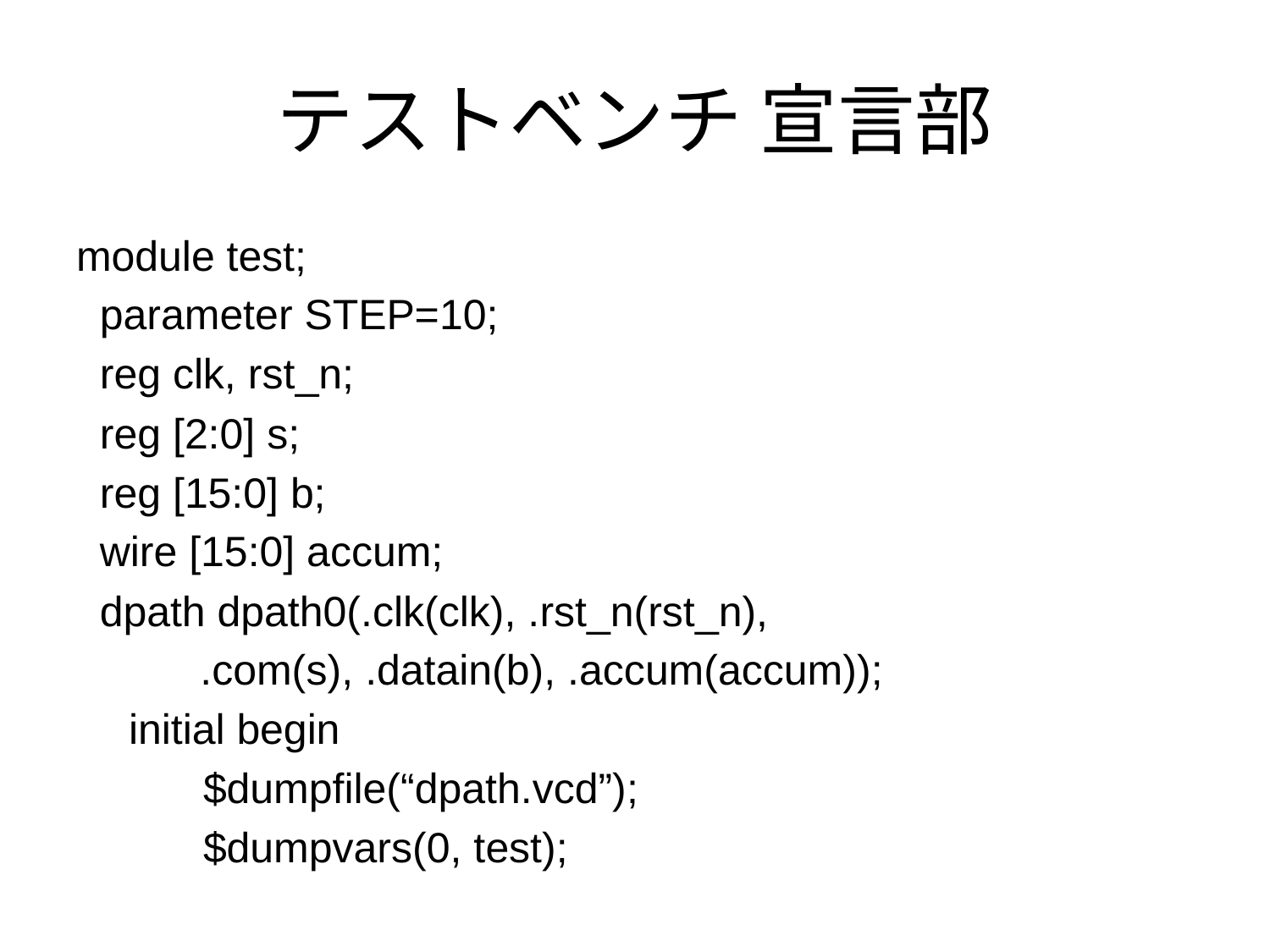

# テストベンチ 宣言部
module test;
  parameter STEP=10;
  reg clk, rst_n;
  reg [2:0] s;
  reg [15:0] b;
  wire [15:0] accum;
  dpath dpath0(.clk(clk), .rst_n(rst_n),
  　　.com(s), .datain(b), .accum(accum));
　initial begin
	$dumpfile(“dpath.vcd”);
	$dumpvars(0, test);